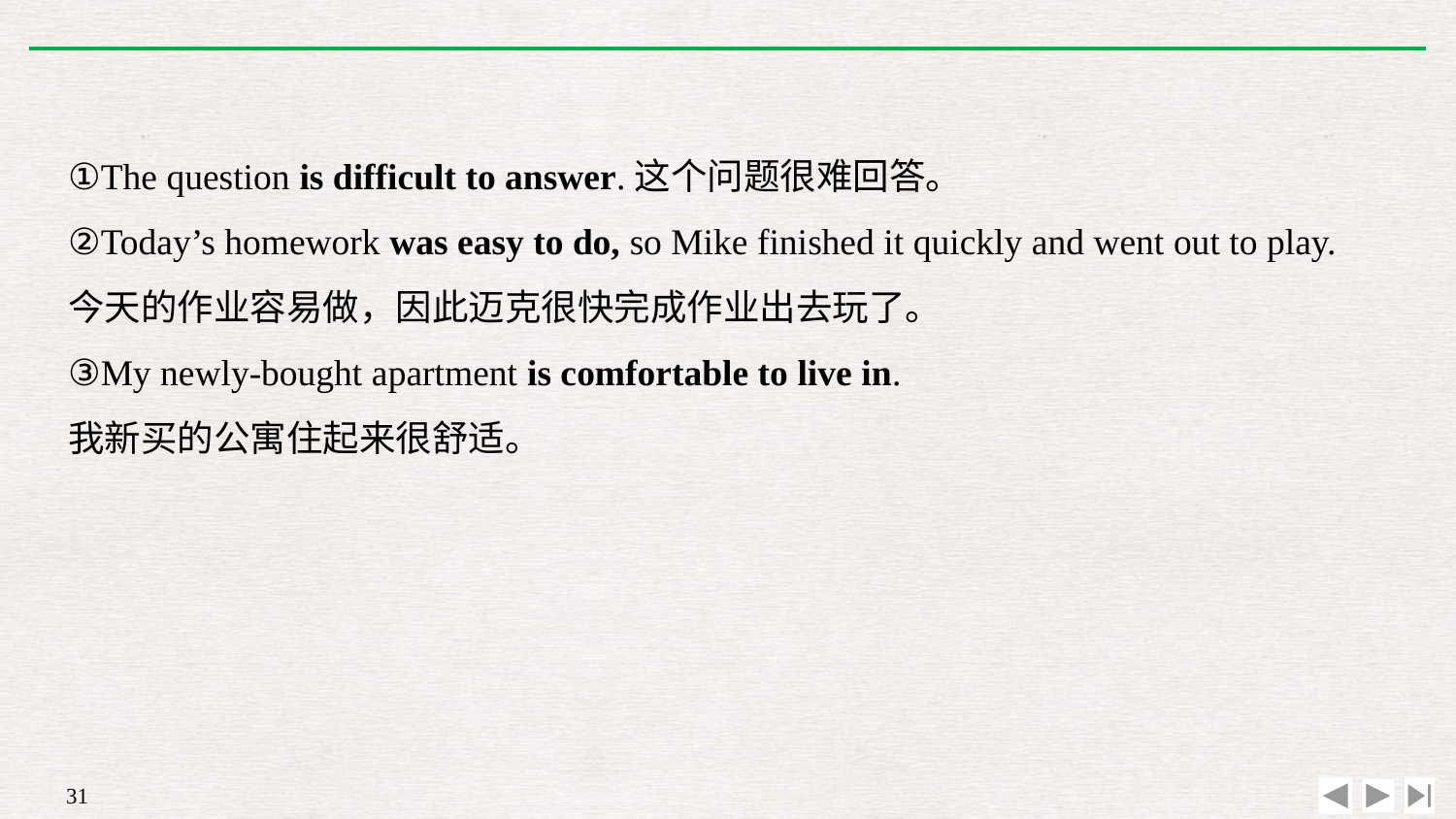

①The question is difficult to answer.这个问题很难回答。
②Today’s homework was easy to do, so Mike finished it quickly and went out to play.
今天的作业容易做，因此迈克很快完成作业出去玩了。
③My newly-bought apartment is comfortable to live in.
我新买的公寓住起来很舒适。